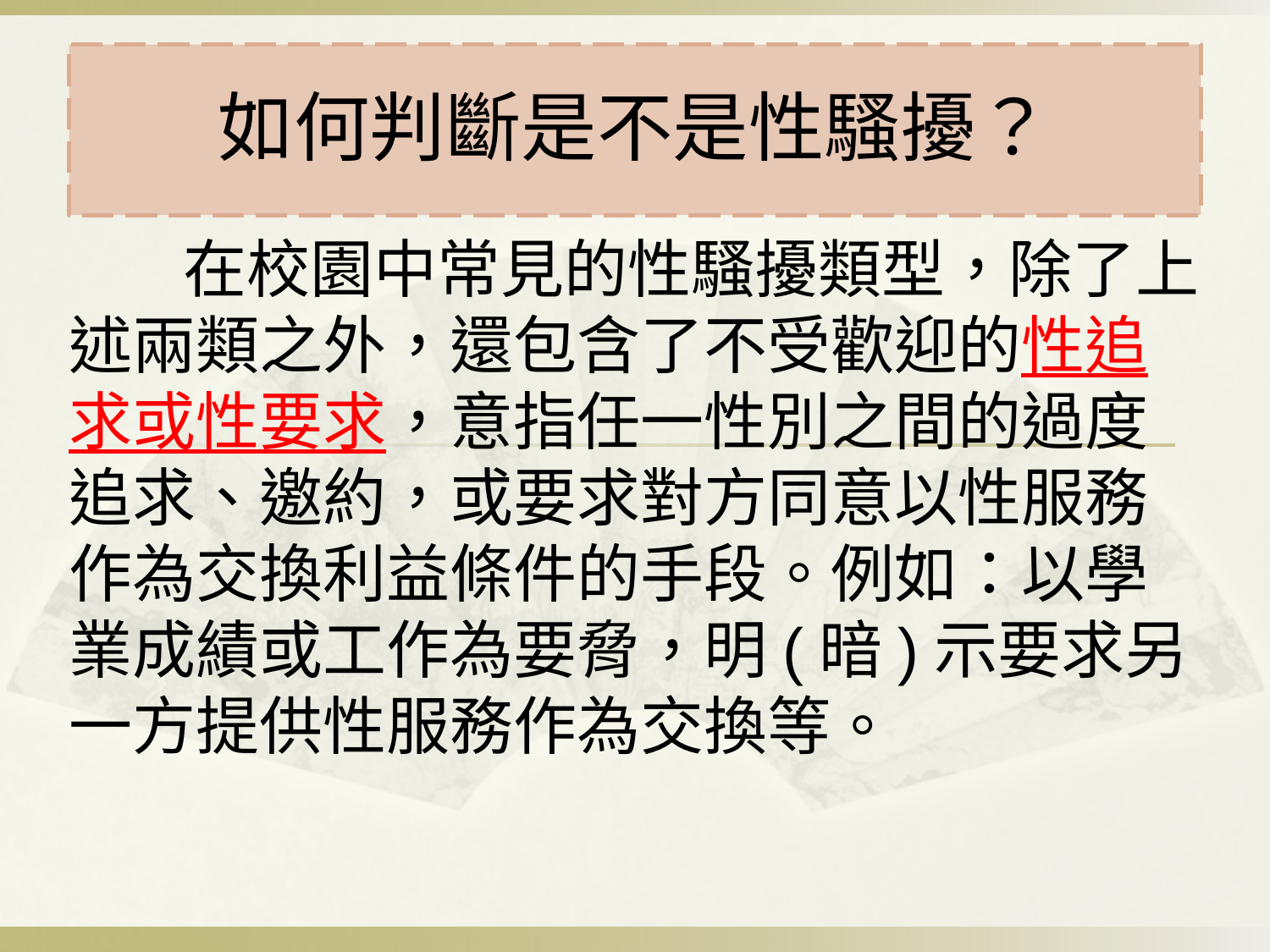

# 如何判斷是不是性騷擾？
       在校園中常見的性騷擾類型，除了上述兩類之外，還包含了不受歡迎的性追求或性要求，意指任一性別之間的過度追求、邀約，或要求對方同意以性服務作為交換利益條件的手段。例如：以學業成績或工作為要脅，明(暗)示要求另一方提供性服務作為交換等。